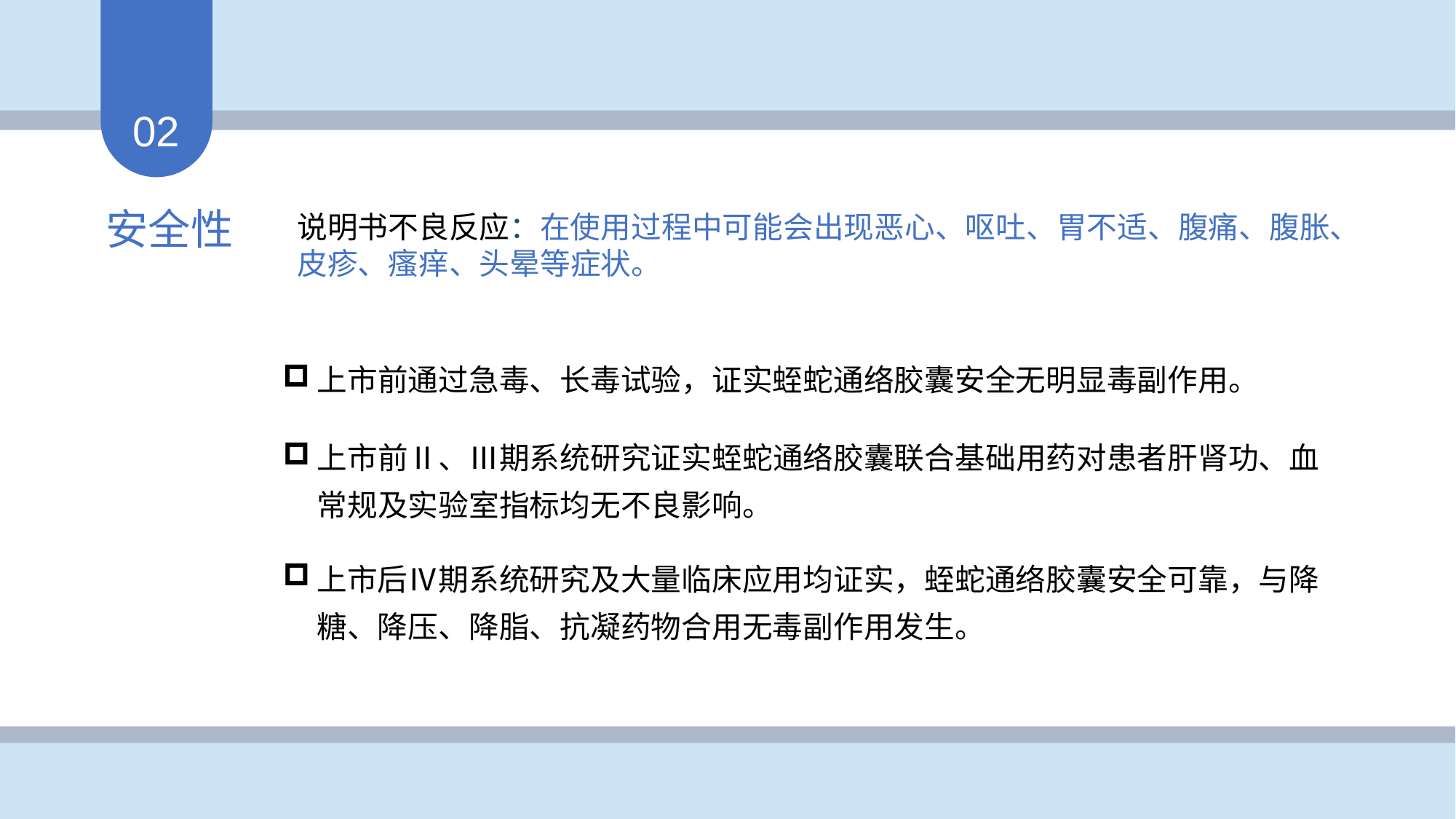

02

安全性
说明书不良反应：在使用过程中可能会出现恶心、呕吐、胃不适、腹痛、腹胀、皮疹、瘙痒、头晕等症状。
上市前通过急毒、长毒试验，证实蛭蛇通络胶囊安全无明显毒副作用。
上市前Ⅱ、Ⅲ期系统研究证实蛭蛇通络胶囊联合基础用药对患者肝肾功、血常规及实验室指标均无不良影响。
上市后Ⅳ期系统研究及大量临床应用均证实，蛭蛇通络胶囊安全可靠，与降糖、降压、降脂、抗凝药物合用无毒副作用发生。